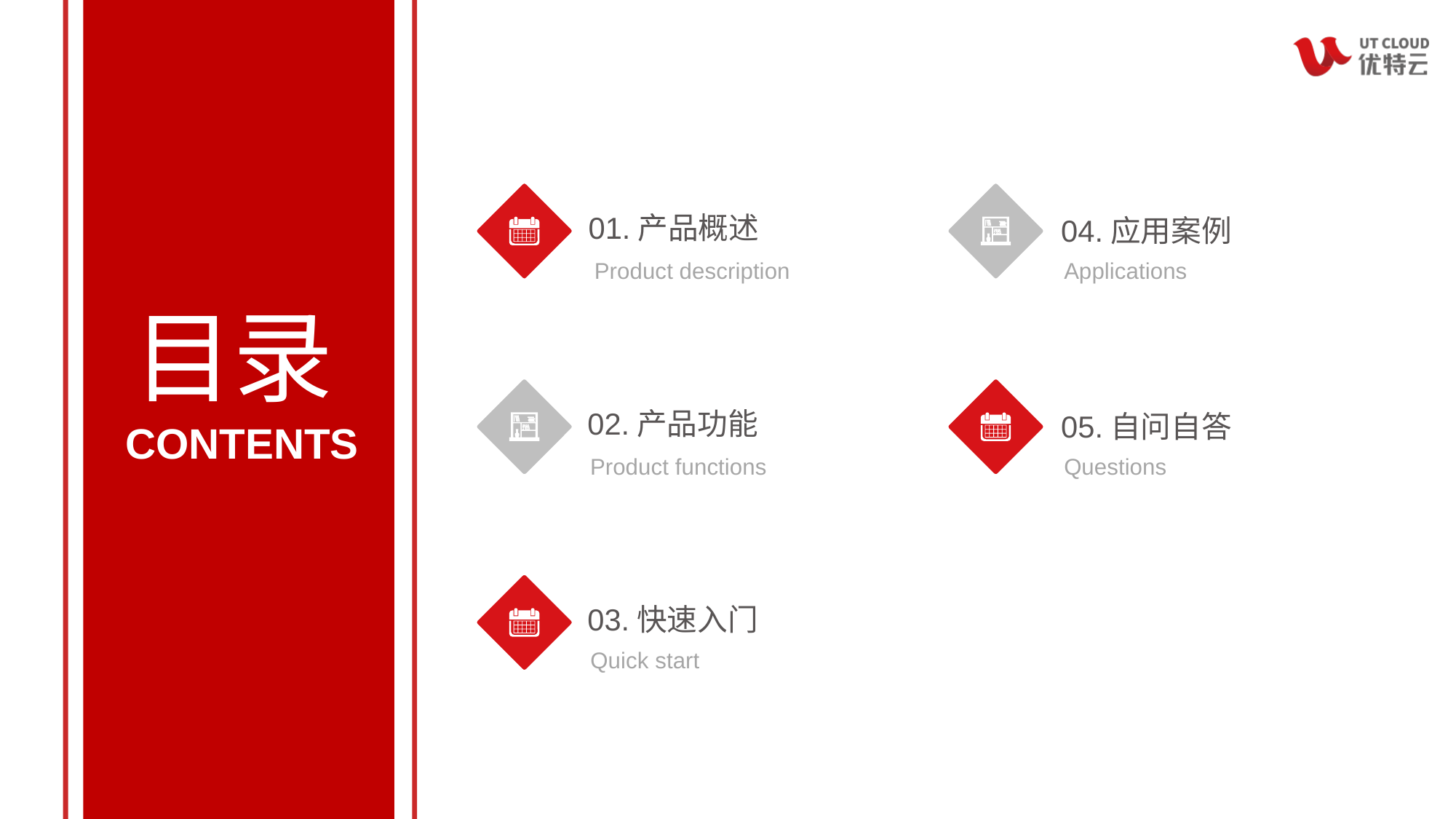

01.产品概述
04.应用案例
Product description
Applications
目录
CONTENTS

02.产品功能
05.自问自答
Product functions
Questions

03.快速入门
Quick start